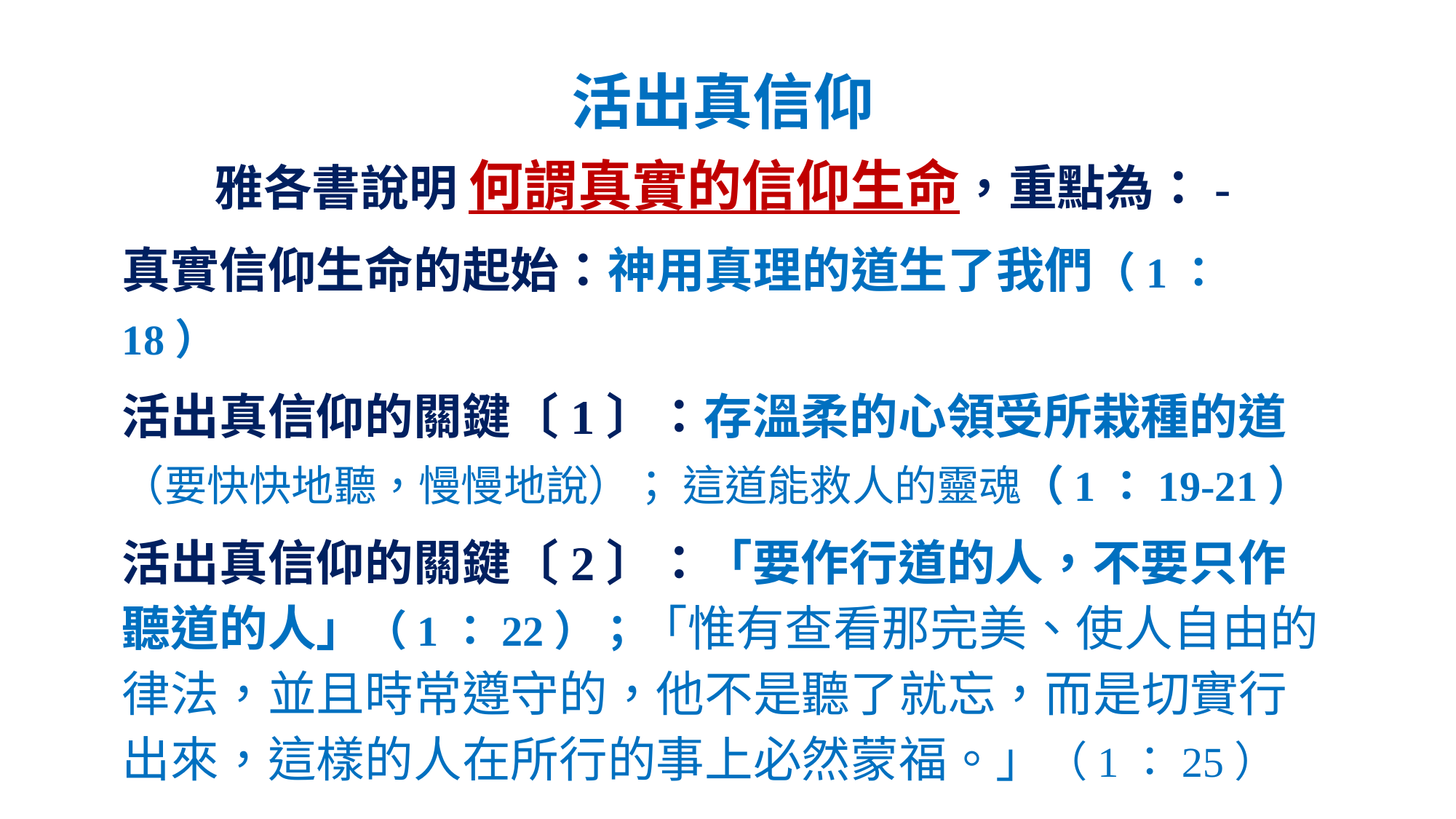

活出真信仰
雅各書說明 何謂真實的信仰生命，重點為：-
真實信仰生命的起始：神用真理的道生了我們（1：18）
活出真信仰的關鍵〔1〕：存溫柔的心領受所栽種的道（要快快地聽，慢慢地說）； 這道能救人的靈魂（1：19-21）
活出真信仰的關鍵〔2〕：「要作行道的人，不要只作
聽道的人」（1：22）；「惟有查看那完美、使人自由的律法，並且時常遵守的，他不是聽了就忘，而是切實行出來，這樣的人在所行的事上必然蒙福。」（1：25）